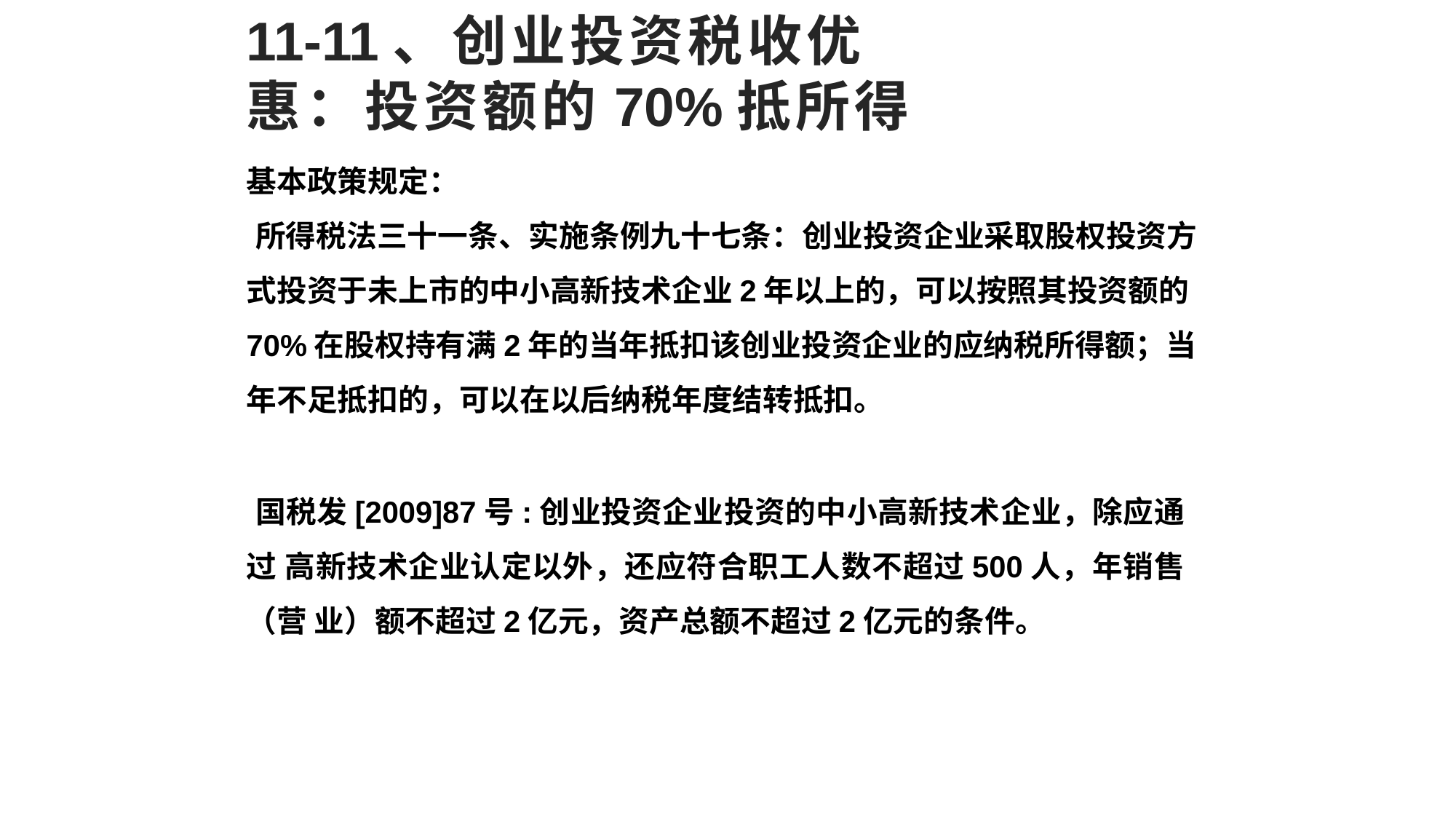

# 11-11、创业投资税收优惠：投资额的70%抵所得
基本政策规定：
所得税法三十一条、实施条例九十七条：创业投资企业采取股权投资方 式投资于未上市的中小高新技术企业2年以上的，可以按照其投资额的 70%在股权持有满2年的当年抵扣该创业投资企业的应纳税所得额；当 年不足抵扣的，可以在以后纳税年度结转抵扣。

国税发[2009]87号:创业投资企业投资的中小高新技术企业，除应通过 高新技术企业认定以外，还应符合职工人数不超过500人，年销售（营 业）额不超过2亿元，资产总额不超过2亿元的条件。